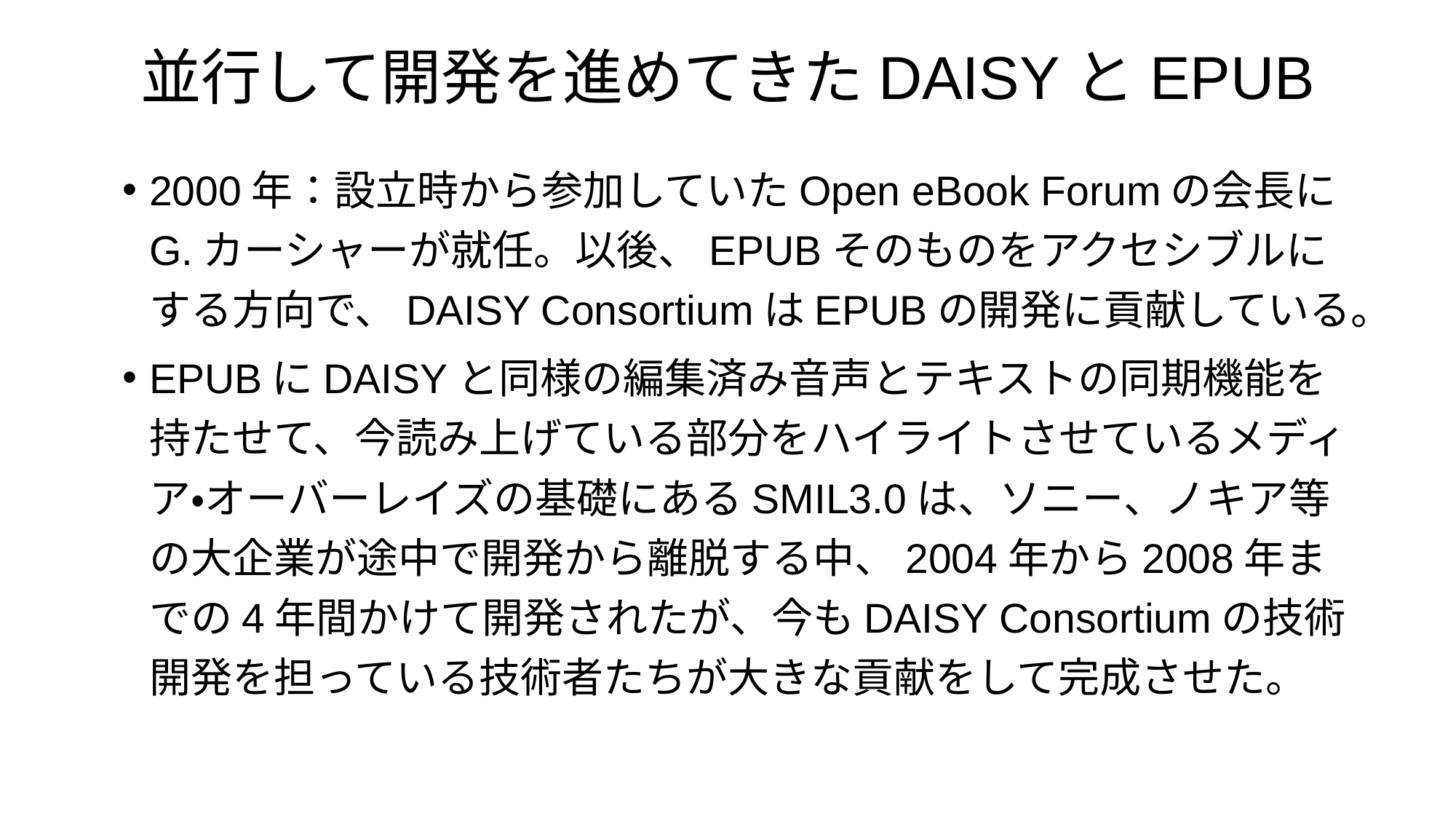

# 並行して開発を進めてきたDAISYとEPUB
2000年：設立時から参加していたOpen eBook Forumの会長にG.カーシャーが就任。以後、EPUBそのものをアクセシブルにする方向で、DAISY ConsortiumはEPUBの開発に貢献している。
EPUBにDAISYと同様の編集済み音声とテキストの同期機能を持たせて、今読み上げている部分をハイライトさせているメディア・オーバーレイズの基礎にあるSMIL3.0は、ソニー、ノキア等の大企業が途中で開発から離脱する中、2004年から2008年までの4年間かけて開発されたが、今もDAISY Consortiumの技術開発を担っている技術者たちが大きな貢献をして完成させた。